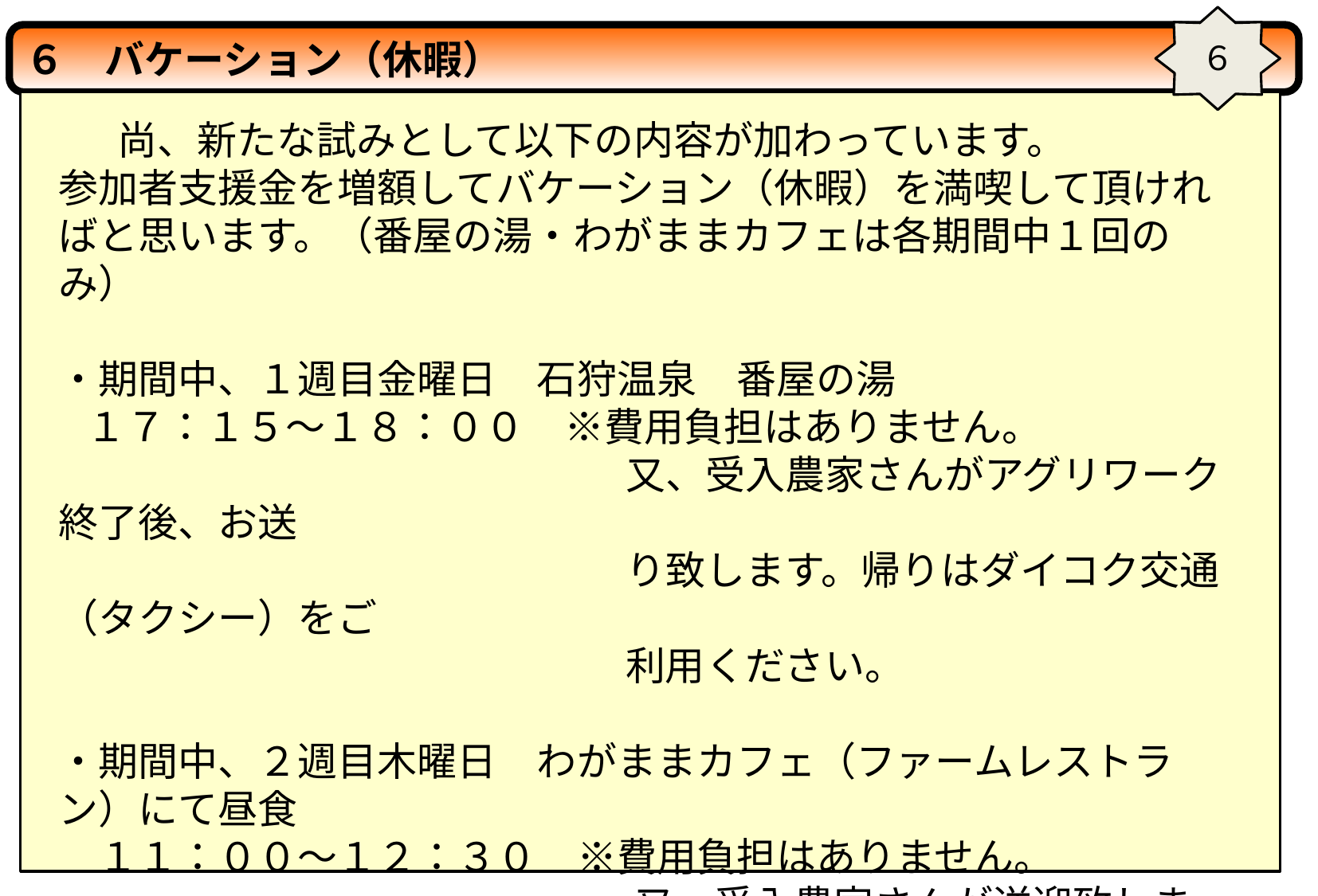

６
６　バケーション（休暇）

 　尚、新たな試みとして以下の内容が加わっています。
参加者支援金を増額してバケーション（休暇）を満喫して頂ければと思います。（番屋の湯・わがままカフェは各期間中１回のみ）

・期間中、１週目金曜日　石狩温泉　番屋の湯
  １７：１５～１８：００　※費用負担はありません。
　　　　　　　　　　　　　　 又、受入農家さんがアグリワーク終了後、お送
　　　　　　　　　　　　　　 り致します。帰りはダイコク交通（タクシー）をご
　　　　　　　　　　　　　　 利用ください。

・期間中、２週目木曜日　わがままカフェ（ファームレストラン）にて昼食
　１１：００～１２：３０　※費用負担はありません。
　　　　　　　　　　　　　　  又、受入農家さんが送迎致します。
※２名以下の期間については、P７のバケーション対応が
　　できませんのであらかじめご承知おきください